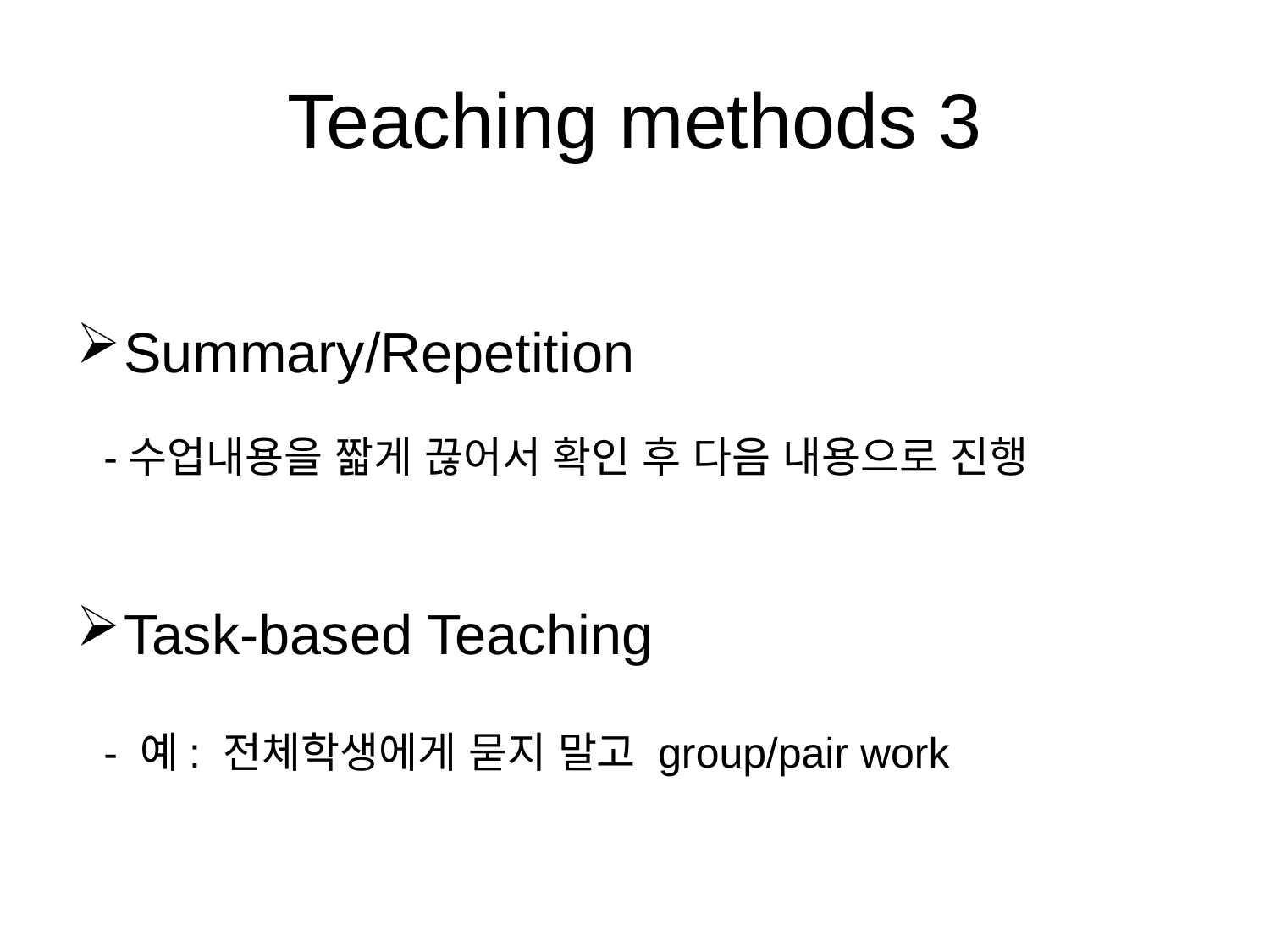

# Teaching methods 3
Summary/Repetition
  -수업내용을 짧게 끊어서 확인 후 다음 내용으로 진행

Task-based Teaching
  - 예: 전체학생에게 묻지 말고 group/pair work